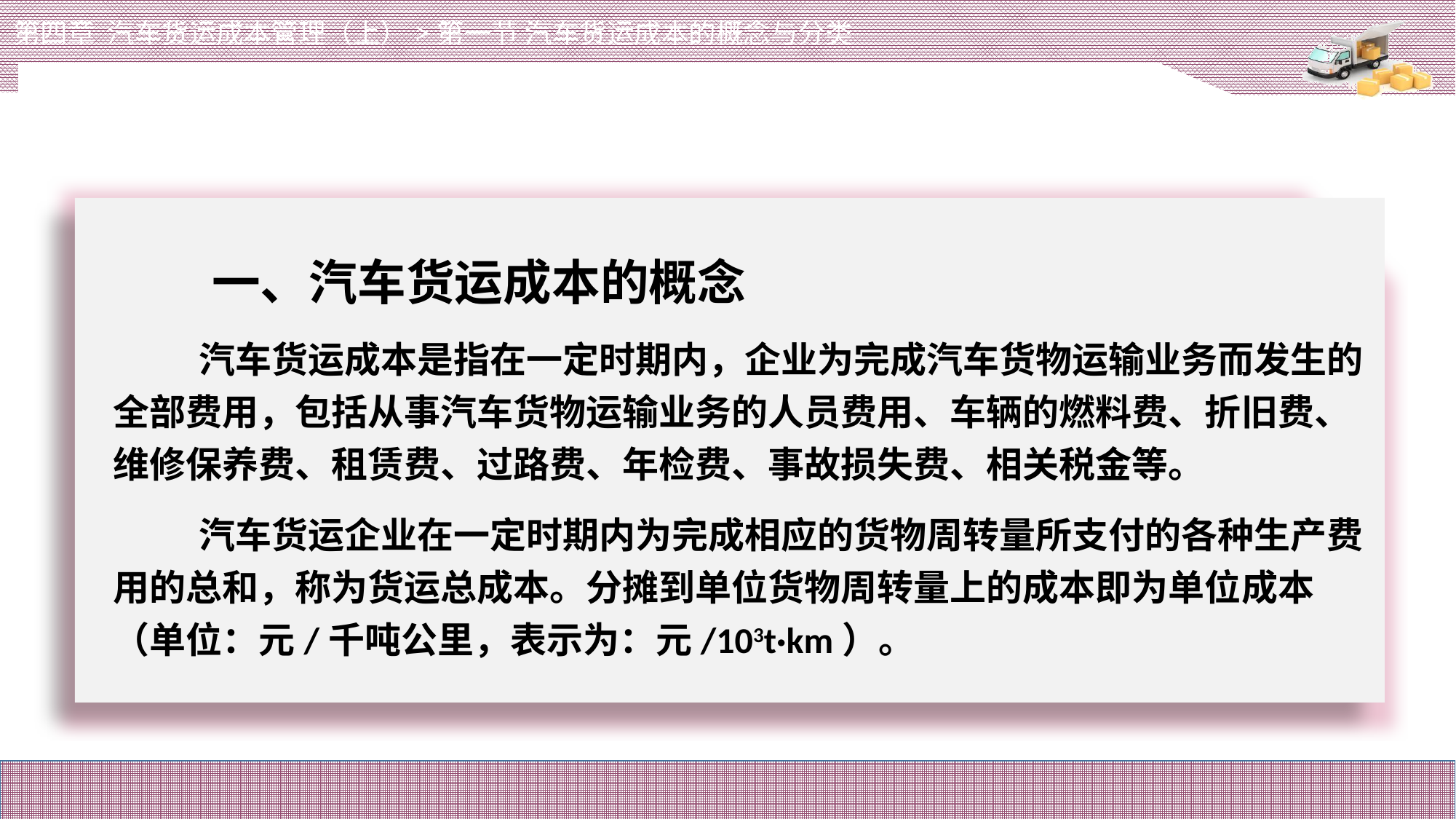

第四章  汽车货运成本管理（上）>第一节 汽车货运成本的概念与分类
# 一、汽车货运成本的概念
汽车货运成本是指在一定时期内，企业为完成汽车货物运输业务而发生的全部费用，包括从事汽车货物运输业务的人员费用、车辆的燃料费、折旧费、维修保养费、租赁费、过路费、年检费、事故损失费、相关税金等。
汽车货运企业在一定时期内为完成相应的货物周转量所支付的各种生产费用的总和，称为货运总成本。分摊到单位货物周转量上的成本即为单位成本（单位：元/千吨公里，表示为：元/103t·km）。